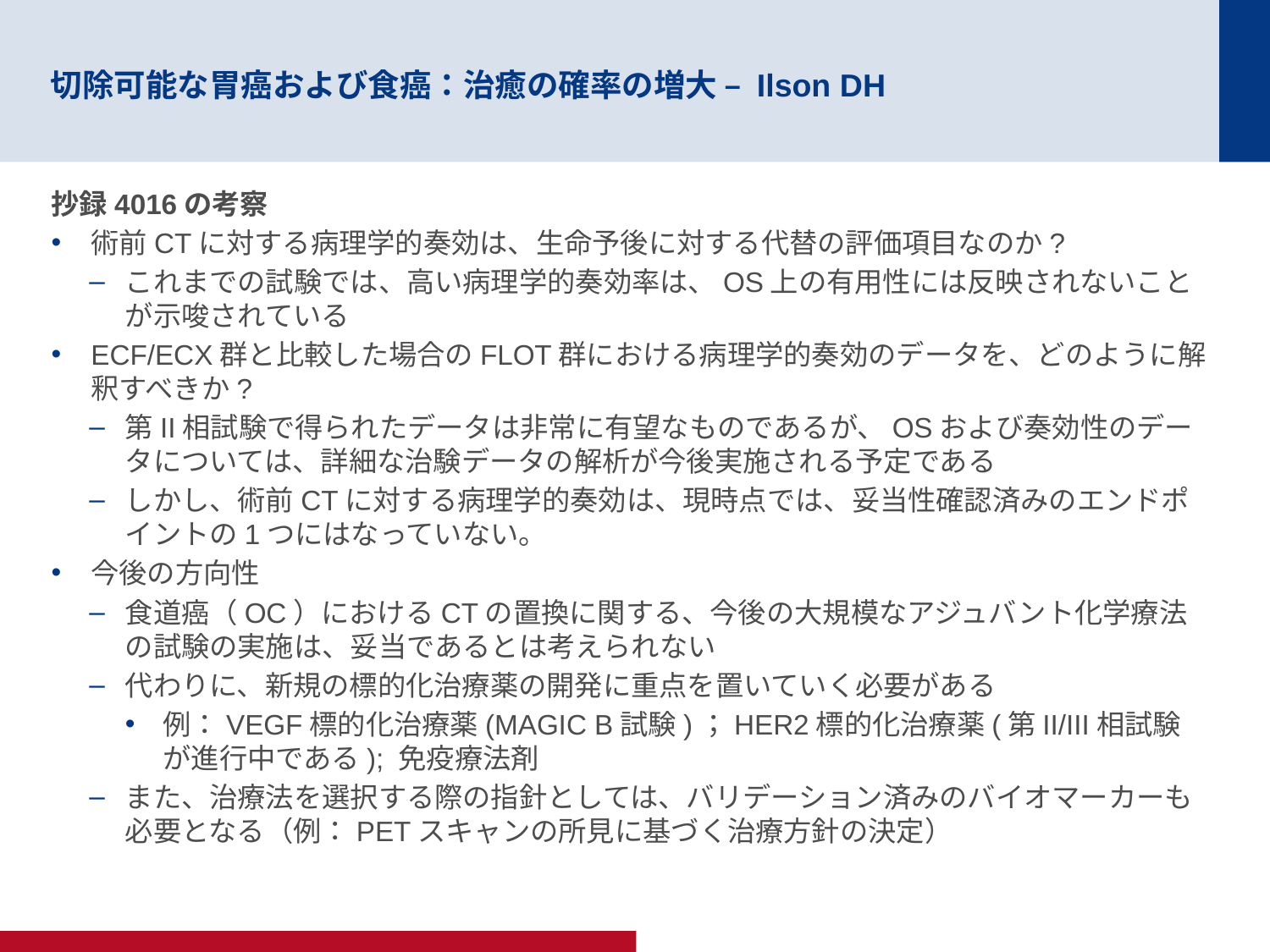

# 切除可能な胃癌および食癌：治癒の確率の増大 – Ilson DH
抄録4016の考察
術前CTに対する病理学的奏効は、生命予後に対する代替の評価項目なのか?
これまでの試験では、高い病理学的奏効率は、OS上の有用性には反映されないことが示唆されている
ECF/ECX群と比較した場合のFLOT群における病理学的奏効のデータを、どのように解釈すべきか?
第II相試験で得られたデータは非常に有望なものであるが、OSおよび奏効性のデータについては、詳細な治験データの解析が今後実施される予定である
しかし、術前CTに対する病理学的奏効は、現時点では、妥当性確認済みのエンドポイントの1つにはなっていない。
今後の方向性
食道癌（OC）におけるCTの置換に関する、今後の大規模なアジュバント化学療法の試験の実施は、妥当であるとは考えられない
代わりに、新規の標的化治療薬の開発に重点を置いていく必要がある
例：VEGF標的化治療薬(MAGIC B試験)；HER2標的化治療薬(第II/III相試験が進行中である); 免疫療法剤
また、治療法を選択する際の指針としては、バリデーション済みのバイオマーカーも必要となる（例：PETスキャンの所見に基づく治療方針の決定）